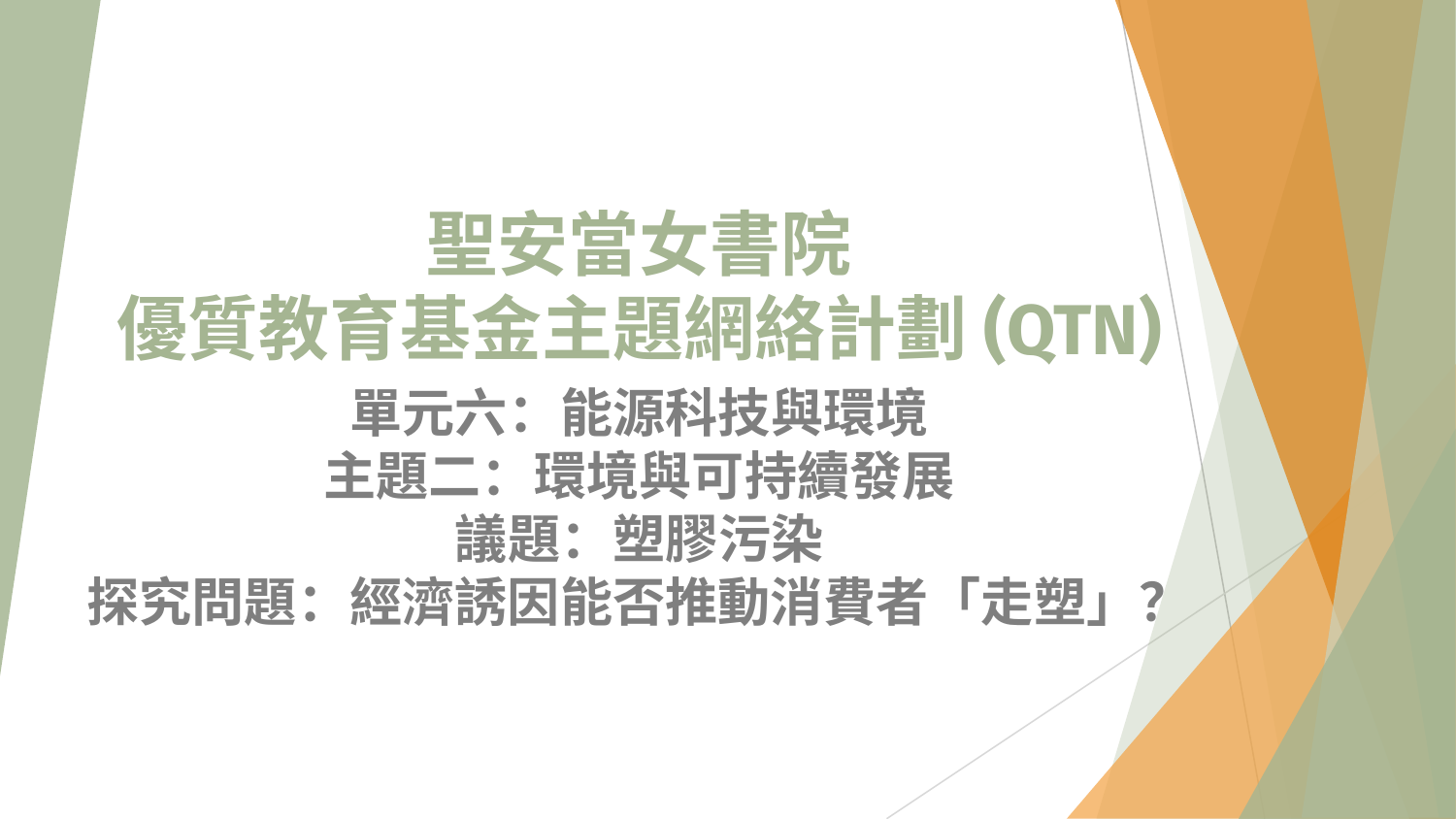

# 聖安當女書院
優質教育基金主題網絡計劃(QTN)
單元六：能源科技與環境
主題二：環境與可持續發展
議題：塑膠污染
探究問題：經濟誘因能否推動消費者「走塑」？